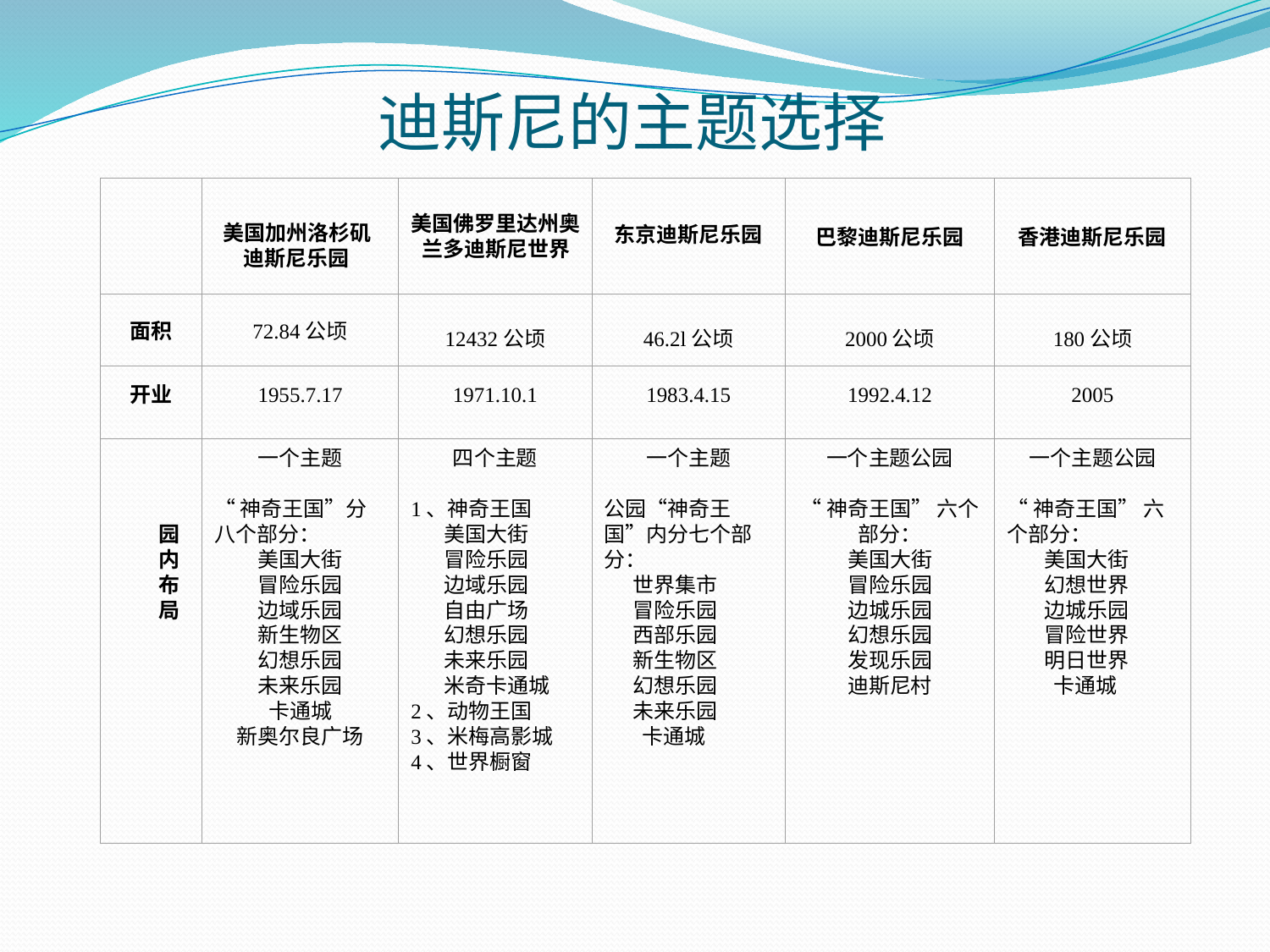

迪斯尼的主题选择

美国加州洛杉矶
迪斯尼乐园

美国佛罗里达州奥兰多迪斯尼世界

东京迪斯尼乐园

巴黎迪斯尼乐园

香港迪斯尼乐园

面积

72.84公顷

12432公顷

46.2l公顷

2000公顷

180公顷

开业

1955.7.17

1971.10.1

1983.4.15

1992.4.12

2005

园
内
布
局

一个主题

“神奇王国”分八个部分：
美国大街
冒险乐园
边域乐园
新生物区
幻想乐园
未来乐园
卡通城
新奥尔良广场

四个主题

1、神奇王国
      美国大街
      冒险乐园
      边域乐园
      自由广场
      幻想乐园
      未来乐园
      米奇卡通城
2、动物王国
3、米梅高影城
4、世界橱窗

一个主题

公园“神奇王国”内分七个部分：
     世界集市
     冒险乐园
     西部乐园
     新生物区
     幻想乐园
     未来乐园
       卡通城

一个主题公园

“神奇王国” 六个部分：
美国大街
冒险乐园
边城乐园
幻想乐园
发现乐园
迪斯尼村

一个主题公园

“神奇王国” 六个部分：
       美国大街
       幻想世界
       边城乐园
       冒险世界
       明日世界
         卡通城